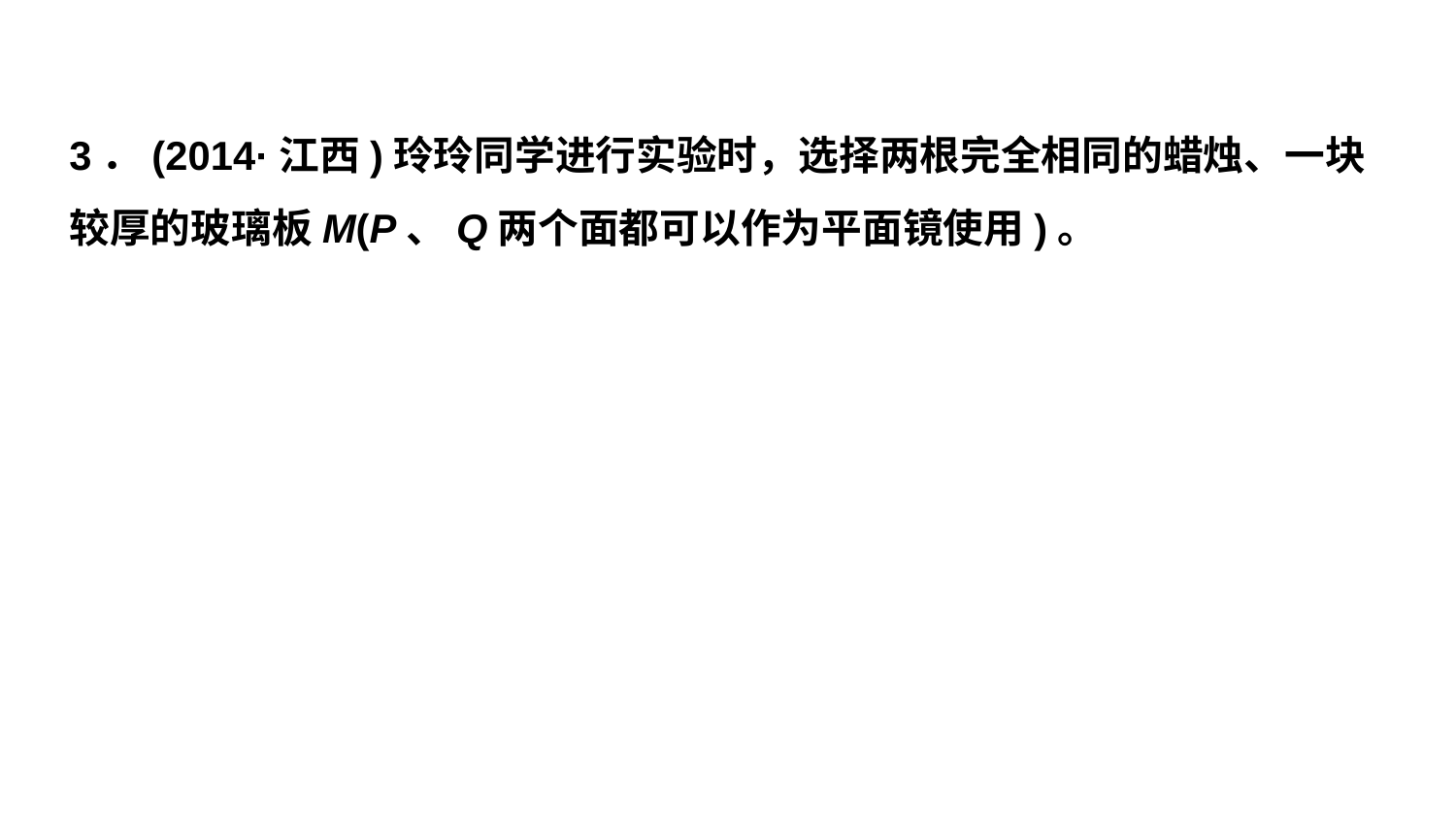

3．(2014·江西)玲玲同学进行实验时，选择两根完全相同的蜡烛、一块较厚的玻璃板M(P、Q两个面都可以作为平面镜使用)。